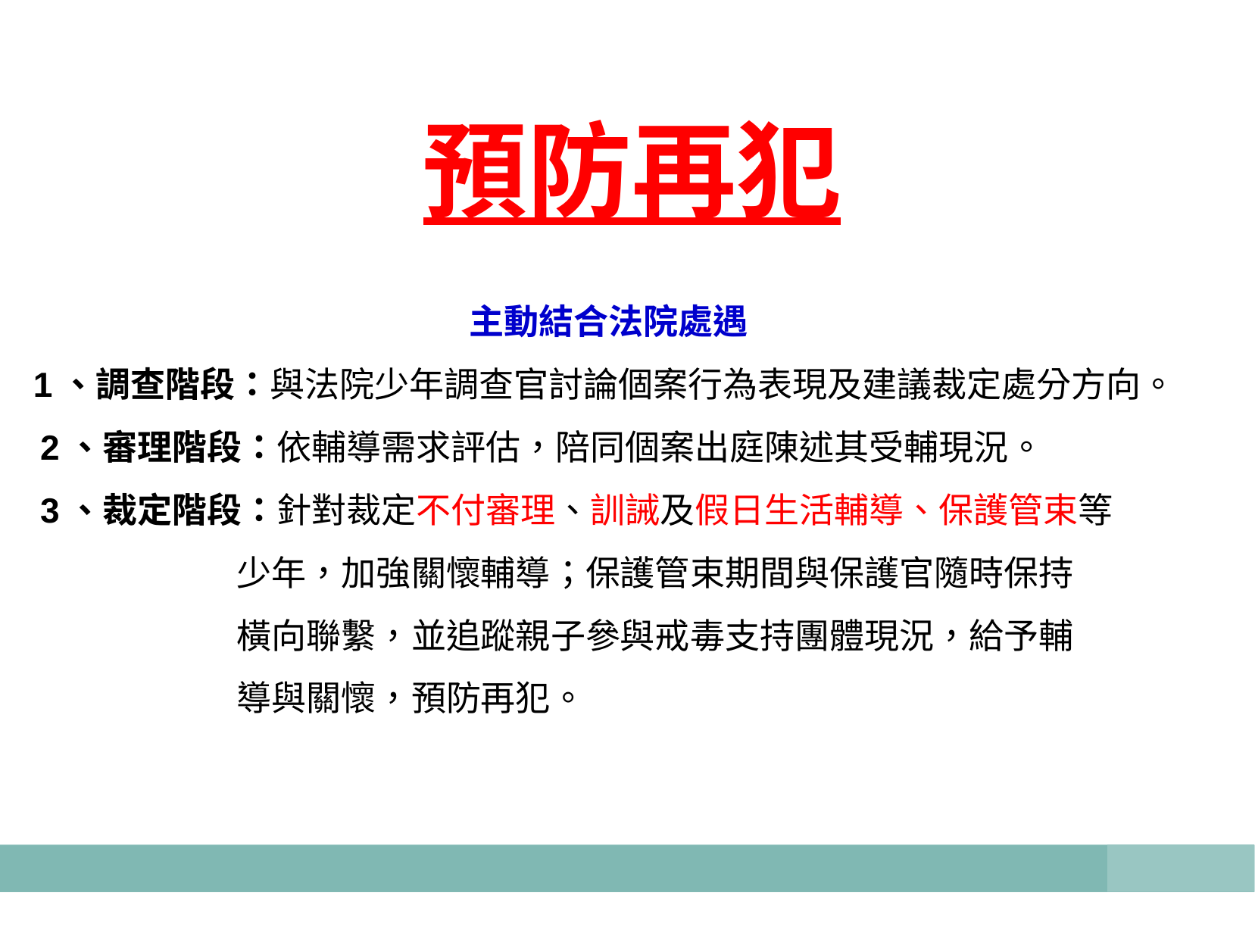

預防再犯
主動結合法院處遇
1、調查階段：與法院少年調查官討論個案行為表現及建議裁定處分方向。
   2、審理階段：依輔導需求評估，陪同個案出庭陳述其受輔現況。
   3、裁定階段：針對裁定不付審理、訓誡及假日生活輔導、保護管束等
                            少年，加強關懷輔導；保護管束期間與保護官隨時保持
                            橫向聯繫，並追蹤親子參與戒毒支持團體現況，給予輔
                            導與關懷，預防再犯。